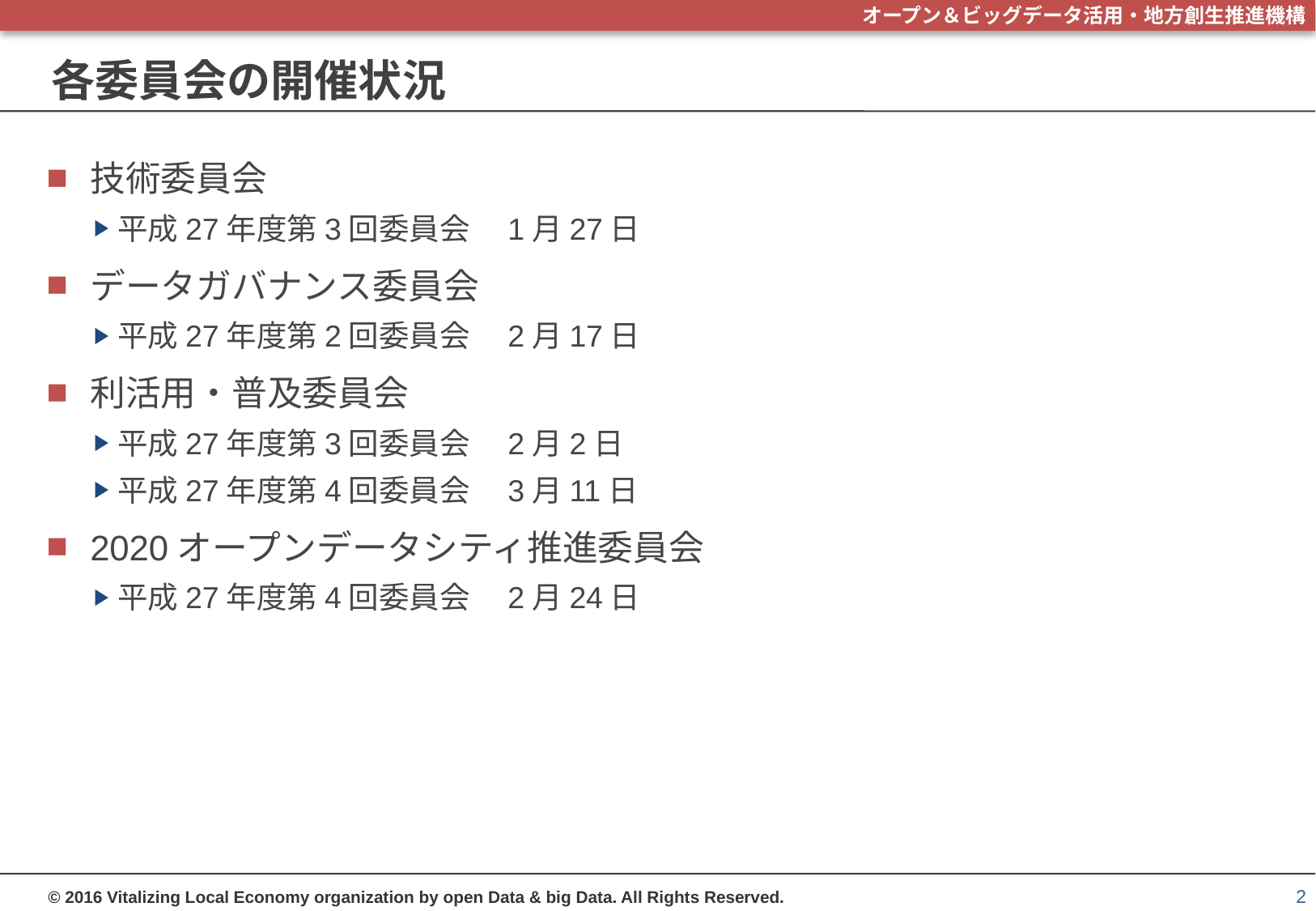

# 各委員会の開催状況
技術委員会
平成27年度第3回委員会　1月27日
データガバナンス委員会
平成27年度第2回委員会　2月17日
利活用・普及委員会
平成27年度第3回委員会　2月2日
平成27年度第4回委員会　3月11日
2020オープンデータシティ推進委員会
平成27年度第4回委員会　2月24日
2